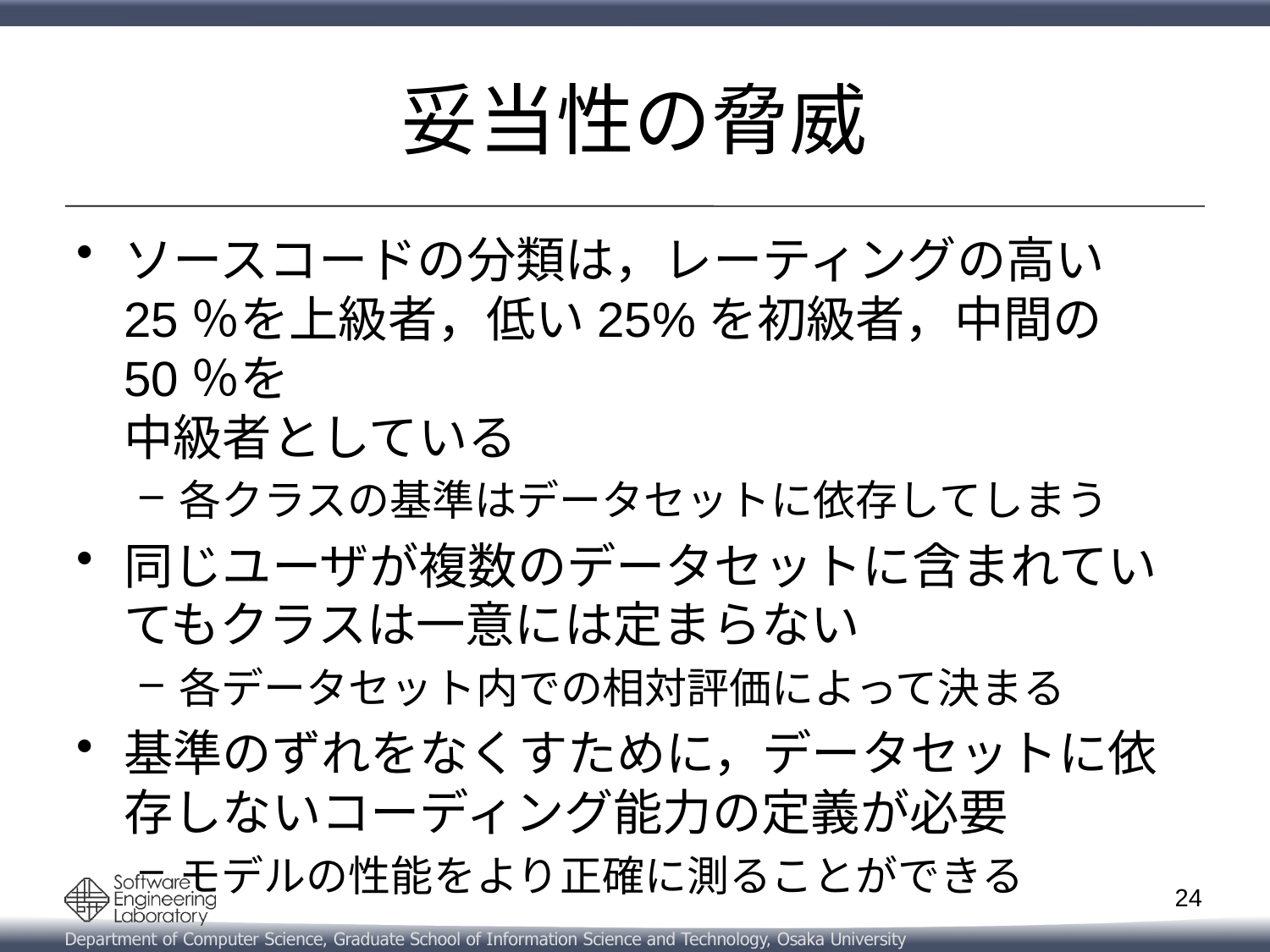

# 妥当性の脅威
ソースコードの分類は，レーティングの高い25％を上級者，低い25%を初級者，中間の50％を
中級者としている
各クラスの基準はデータセットに依存してしまう
同じユーザが複数のデータセットに含まれていてもクラスは一意には定まらない
各データセット内での相対評価によって決まる
基準のずれをなくすために，データセットに依存しないコーディング能力の定義が必要
モデルの性能をより正確に測ることができる
24